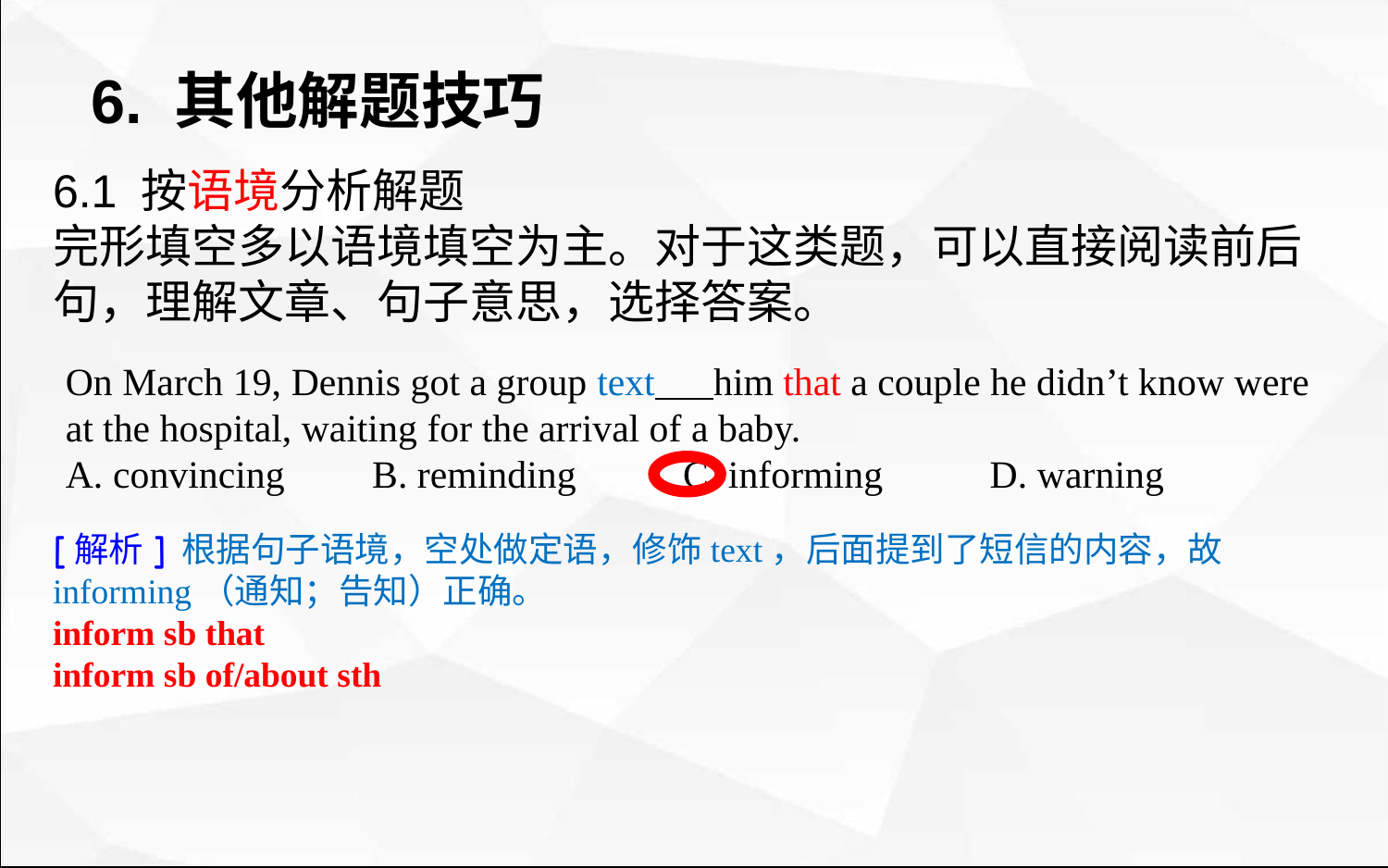

6. 其他解题技巧
6.1 按语境分析解题
完形填空多以语境填空为主。对于这类题，可以直接阅读前后句，理解文章、句子意思，选择答案。

On March 19, Dennis got a group text      him that a couple he didn’t know were at the hospital, waiting for the arrival of a baby.
A. convincing         B. reminding           C. informing           D. warning

[解析] 根据句子语境，空处做定语，修饰text，后面提到了短信的内容，故informing（通知；告知）正确。
inform sb that
inform sb of/about sth